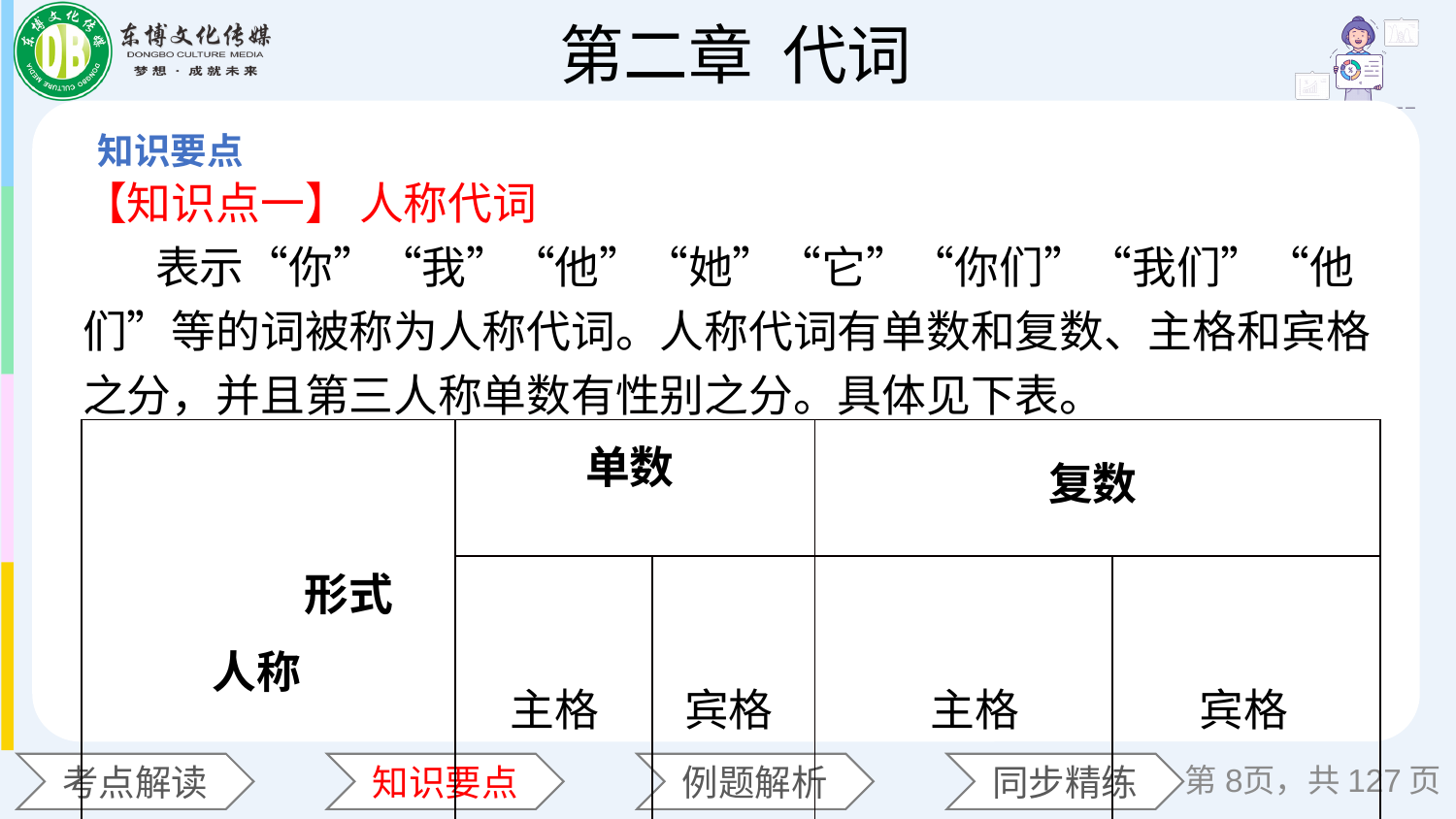

【知识点一】 人称代词
表示“你”“我”“他”“她”“它”“你们”“我们”“他们”等的词被称为人称代词。人称代词有单数和复数、主格和宾格之分，并且第三人称单数有性别之分。具体见下表。
| 形式 人称 | 单数 |  | 复数 |  |
| --- | --- | --- | --- | --- |
|  | 主格 | 宾格 | 主格 | 宾格 |
| 第一人称 | I | me | we | us |
| 第二人称 | you | you | you | you |
第8页，共127页